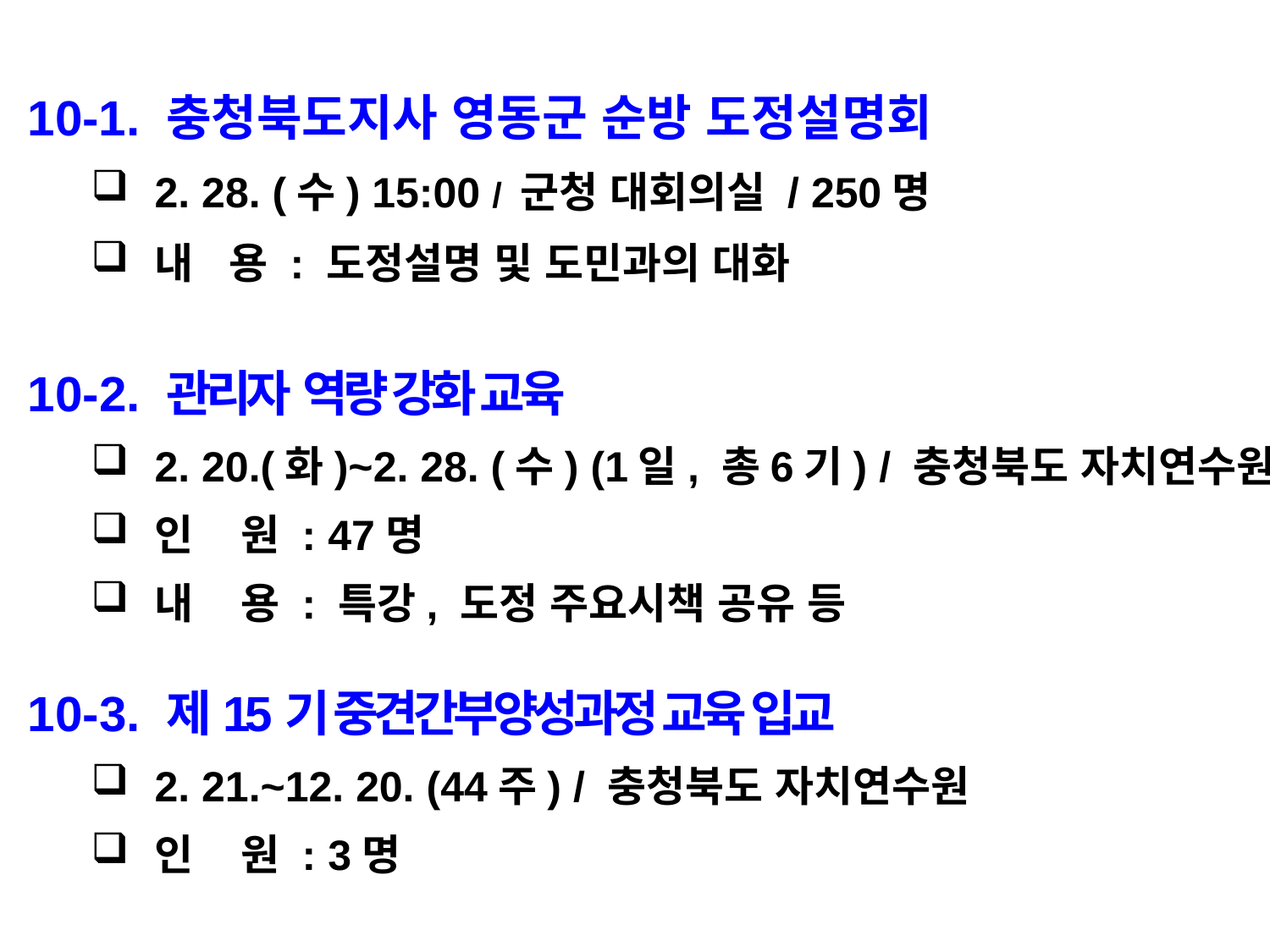

10-1. 충청북도지사 영동군 순방 도정설명회
2. 28. (수) 15:00 / 군청 대회의실 / 250명
내   용 : 도정설명 및 도민과의 대화
10-2. 관리자  역량 강화 교육
2. 20.(화)~2. 28. (수) (1일, 총6기) / 충청북도 자치연수원
인    원 : 47명
내    용 : 특강, 도정 주요시책 공유 등
10-3. 제15기 중견간부양성과정 교육 입교
2. 21.~12. 20. (44주) / 충청북도 자치연수원
인    원 : 3명